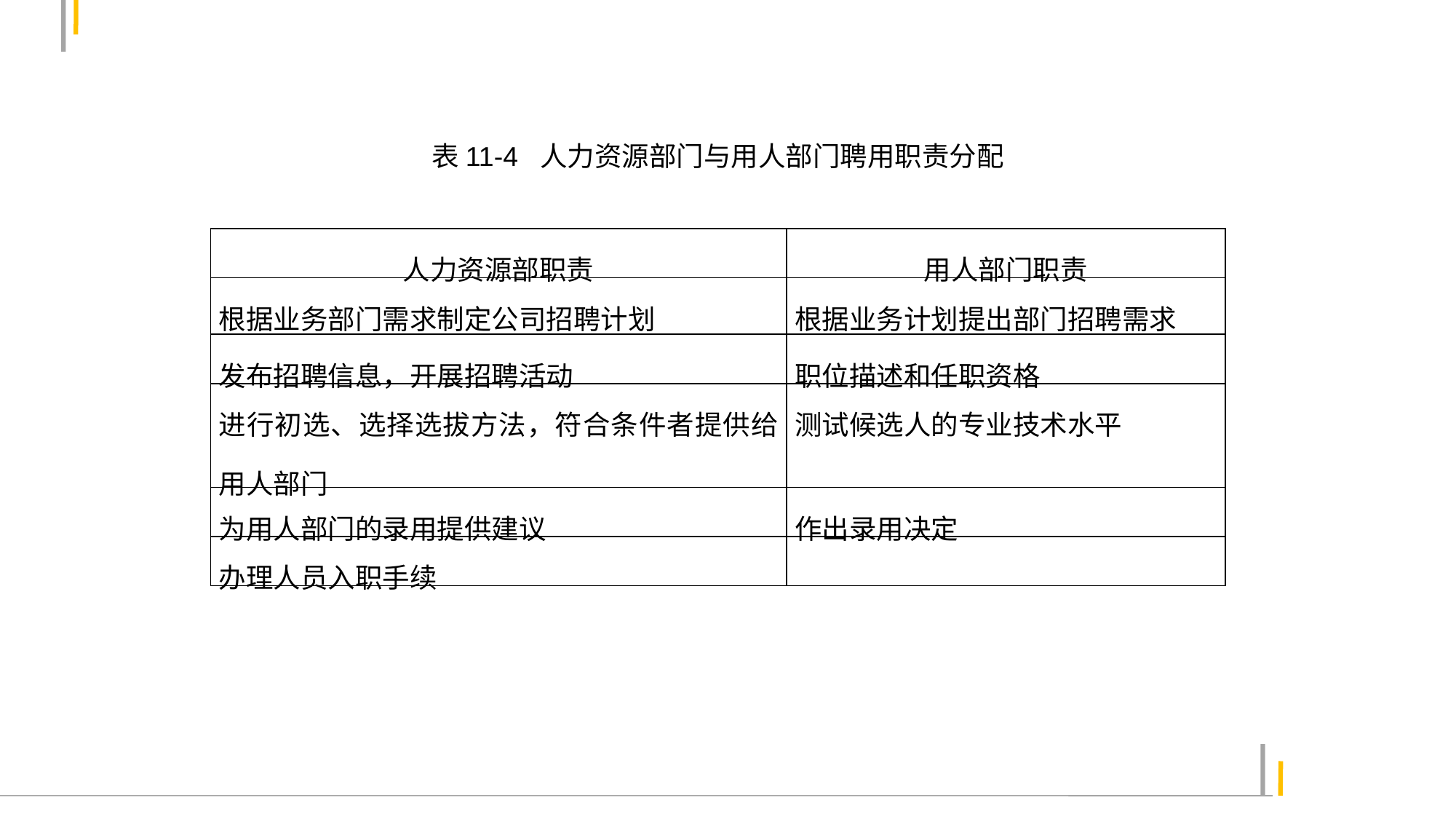

表11-4  人力资源部门与用人部门聘用职责分配
| 人力资源部职责 | 用人部门职责 |
| --- | --- |
| 根据业务部门需求制定公司招聘计划 | 根据业务计划提出部门招聘需求 |
| 发布招聘信息，开展招聘活动 | 职位描述和任职资格 |
| 进行初选、选择选拔方法，符合条件者提供给用人部门 | 测试候选人的专业技术水平 |
| 为用人部门的录用提供建议 | 作出录用决定 |
| 办理人员入职手续 |  |